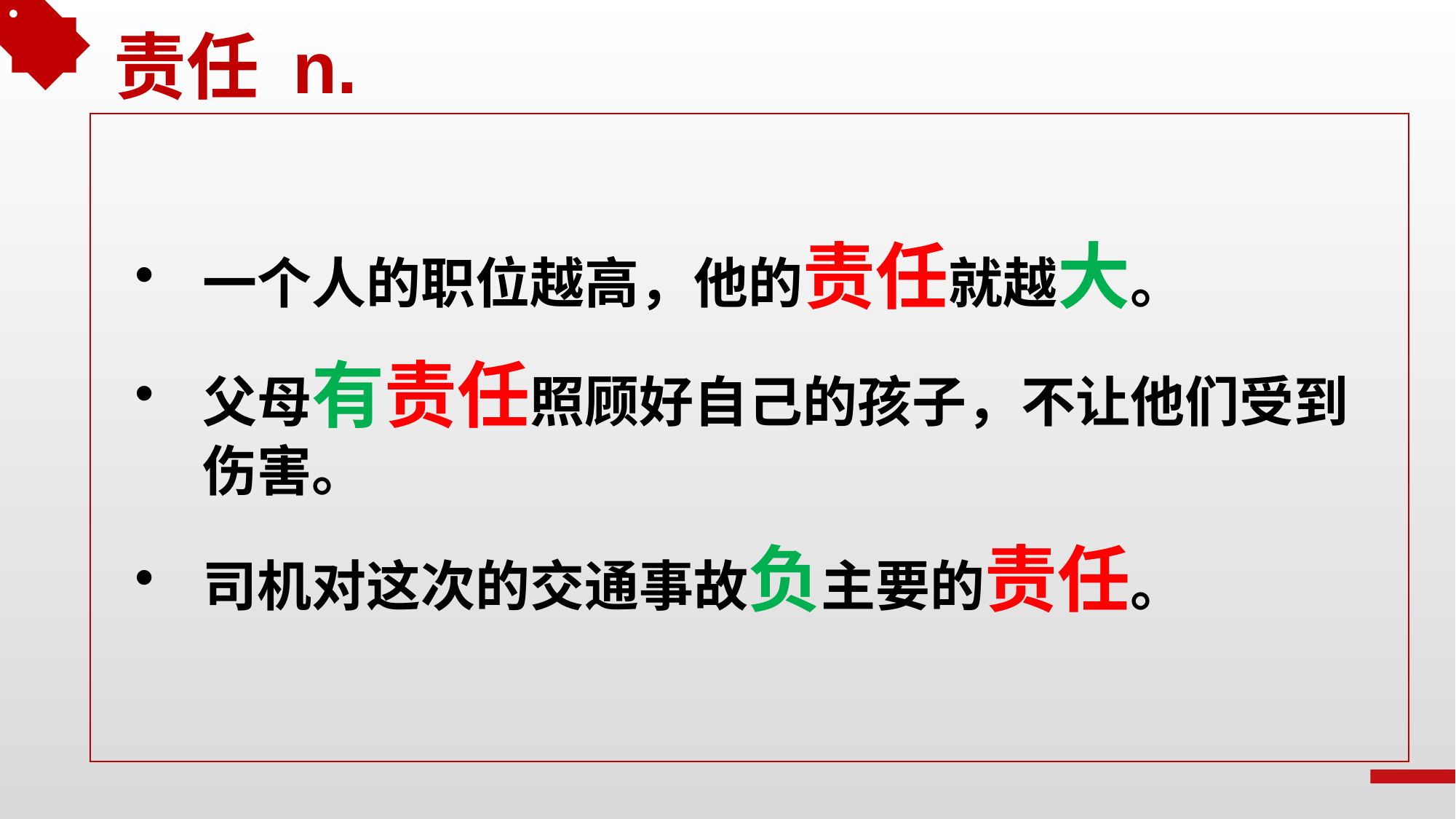

责任 n.

一个人的职位越高，他的责任就越大。
父母有责任照顾好自己的孩子，不让他们受到伤害。
司机对这次的交通事故负主要的责任。